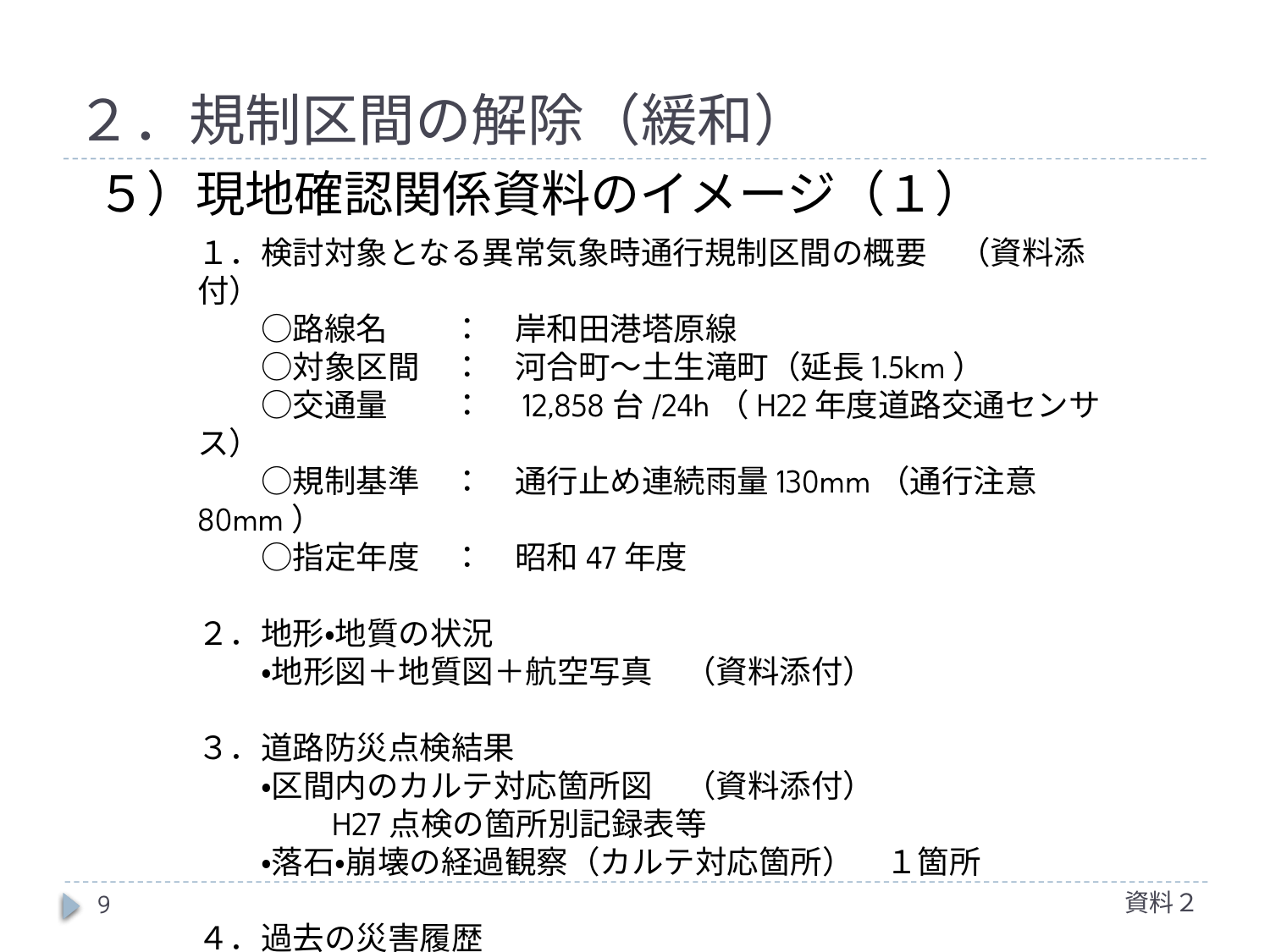

# ２．規制区間の解除（緩和）
５）現地確認関係資料のイメージ（１）
１．検討対象となる異常気象時通行規制区間の概要　（資料添付）
　　○路線名	：　岸和田港塔原線
　　○対象区間	：　河合町～土生滝町（延長1.5km）
　　○交通量	：　12,858台/24h（H22年度道路交通センサス）
　　○規制基準	：　通行止め連続雨量130mm（通行注意80mm）
　　○指定年度	：　昭和47年度

２．地形・地質の状況
　　・地形図＋地質図＋航空写真　（資料添付）

３．道路防災点検結果
　　・区間内のカルテ対応箇所図　（資料添付）
　　　　H27点検の箇所別記録表等
　　・落石・崩壊の経過観察（カルテ対応箇所）　１箇所

４．過去の災害履歴
　　・過去の災害履歴の記録なし
資料２
9